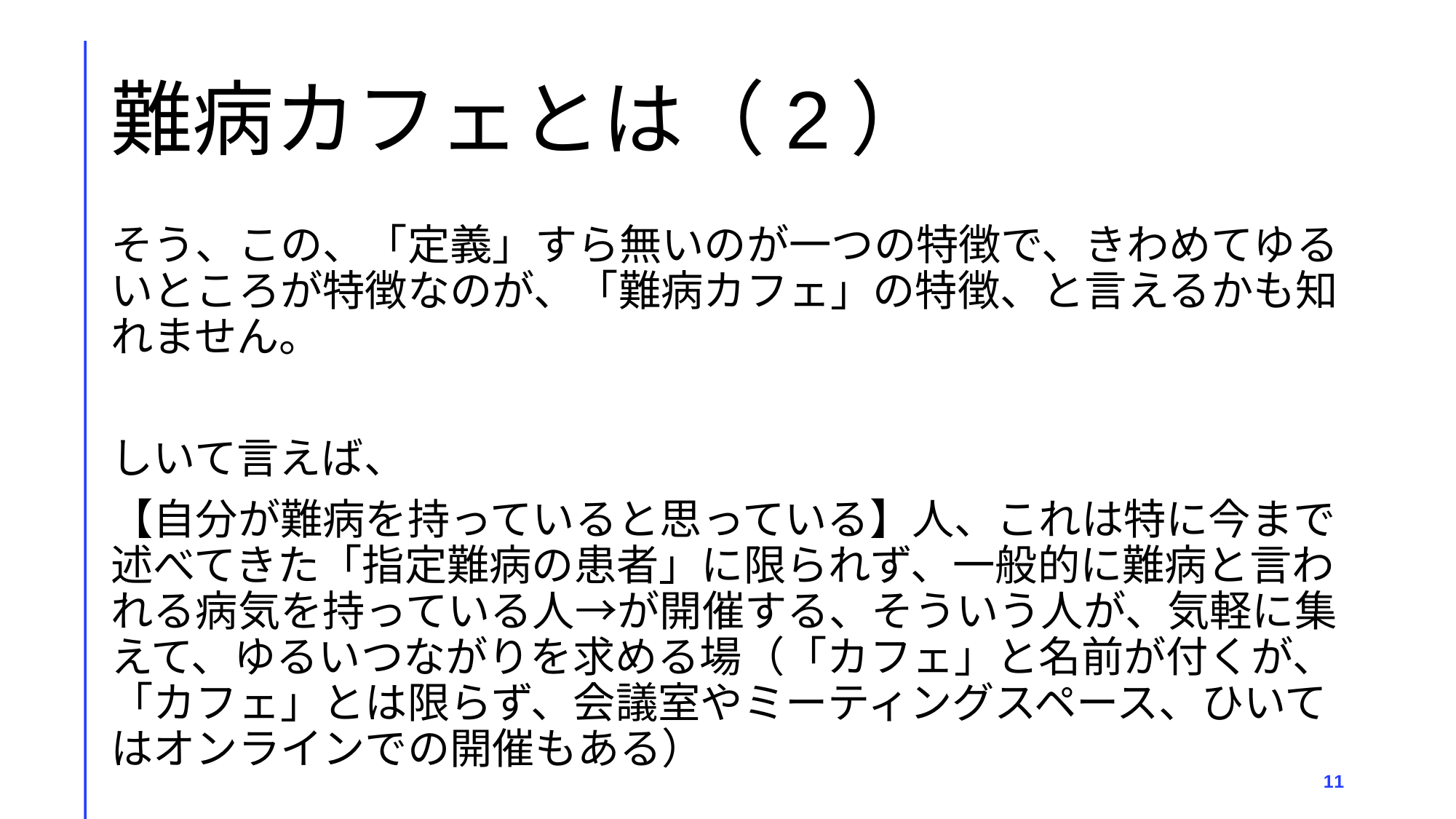

# 難病カフェとは（2）
そう、この、「定義」すら無いのが一つの特徴で、きわめてゆるいところが特徴なのが、「難病カフェ」の特徴、と言えるかも知れません。

しいて言えば、
【自分が難病を持っていると思っている】人、これは特に今まで述べてきた「指定難病の患者」に限られず、一般的に難病と言われる病気を持っている人→が開催する、そういう人が、気軽に集えて、ゆるいつながりを求める場（「カフェ」と名前が付くが、「カフェ」とは限らず、会議室やミーティングスペース、ひいてはオンラインでの開催もある）
11